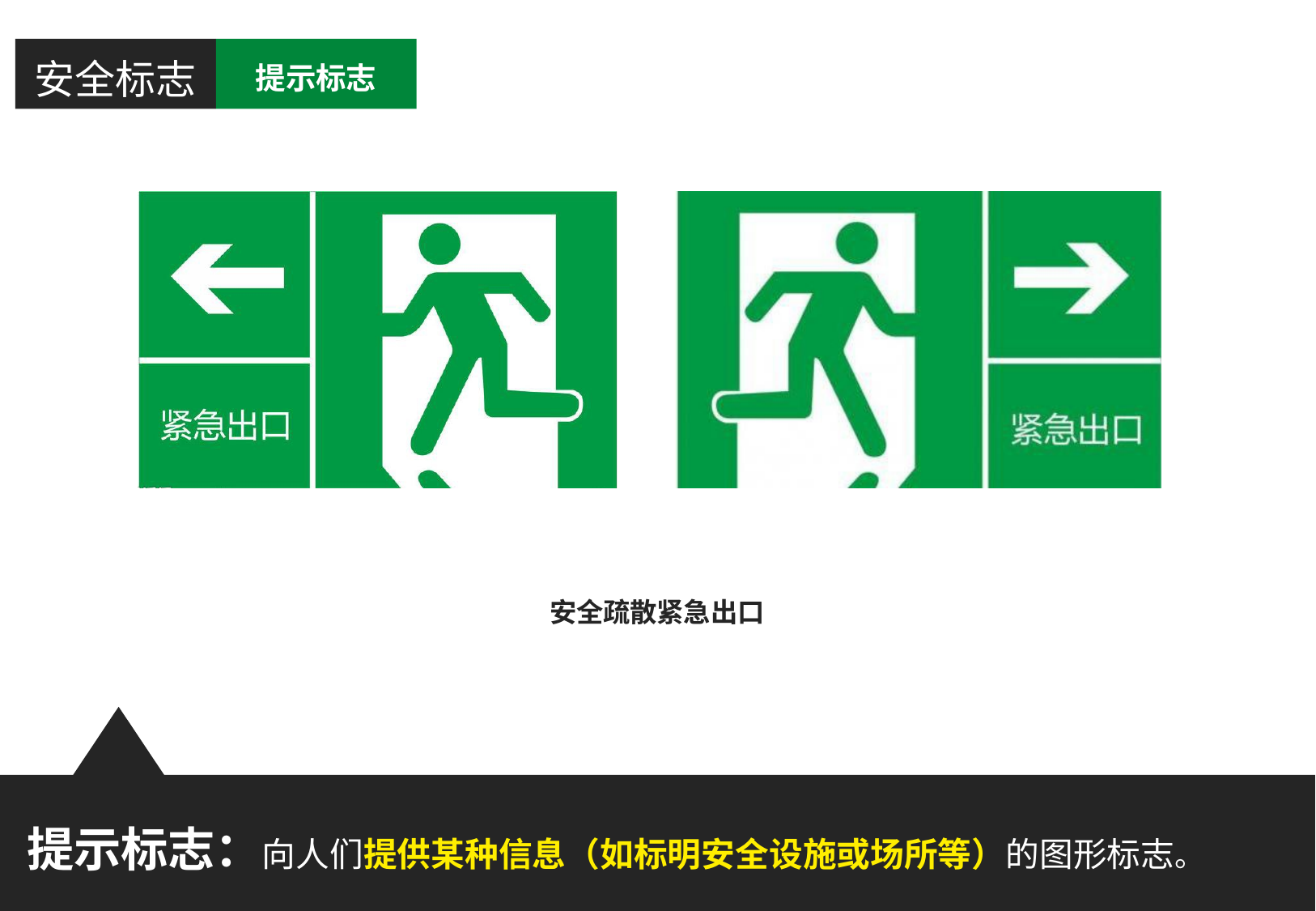

# 安全标志
提示标志

安全疏散紧急出口

提示标志：向人们提供某种信息（如标明安全设施或场所等）的图形标志。